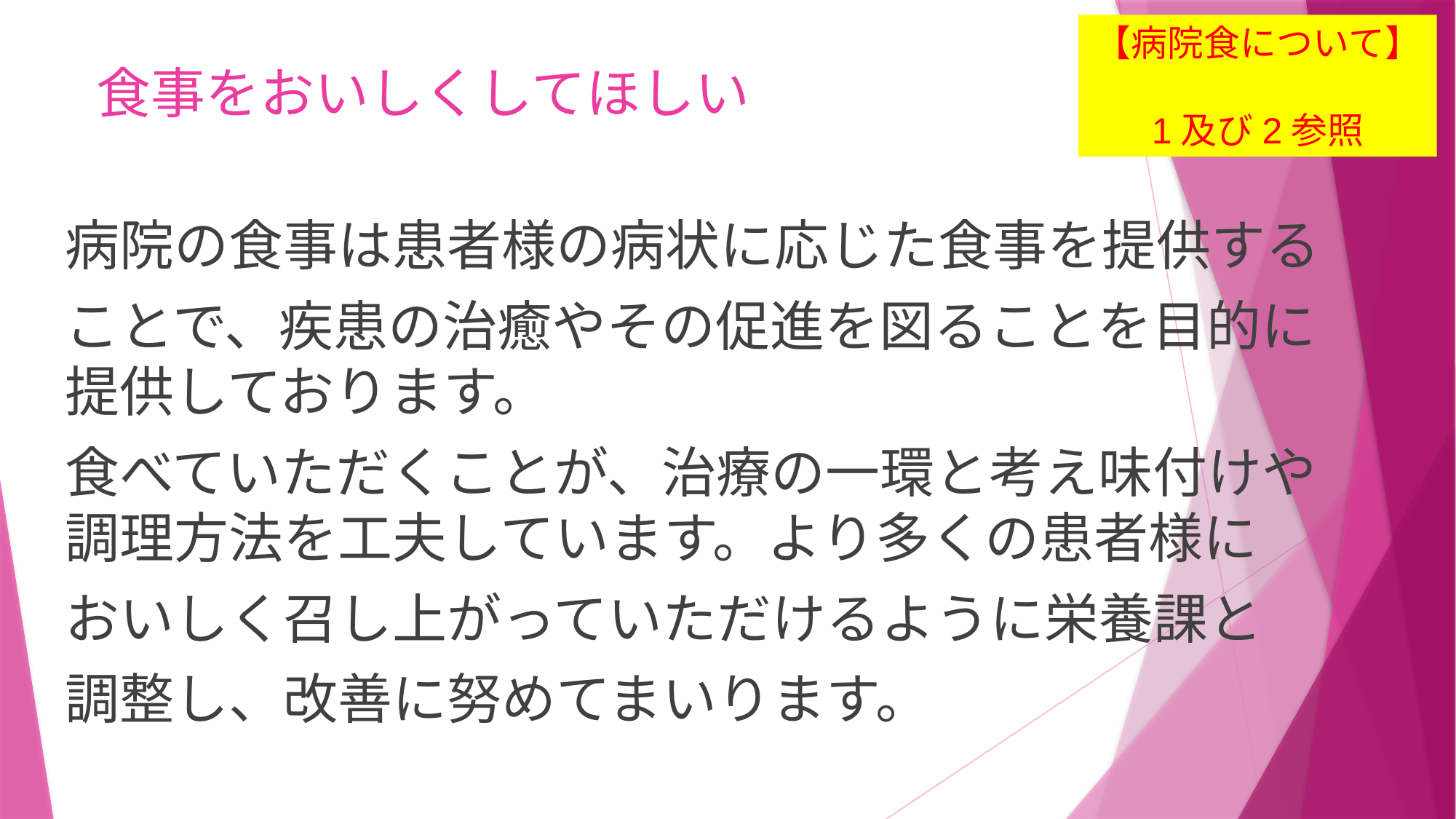

【病院食について】
1及び2参照
# 食事をおいしくしてほしい
病院の食事は患者様の病状に応じた食事を提供する
ことで、疾患の治癒やその促進を図ることを目的に提供しております。
食べていただくことが、治療の一環と考え味付けや調理方法を工夫しています。より多くの患者様に
おいしく召し上がっていただけるように栄養課と
調整し、改善に努めてまいります。